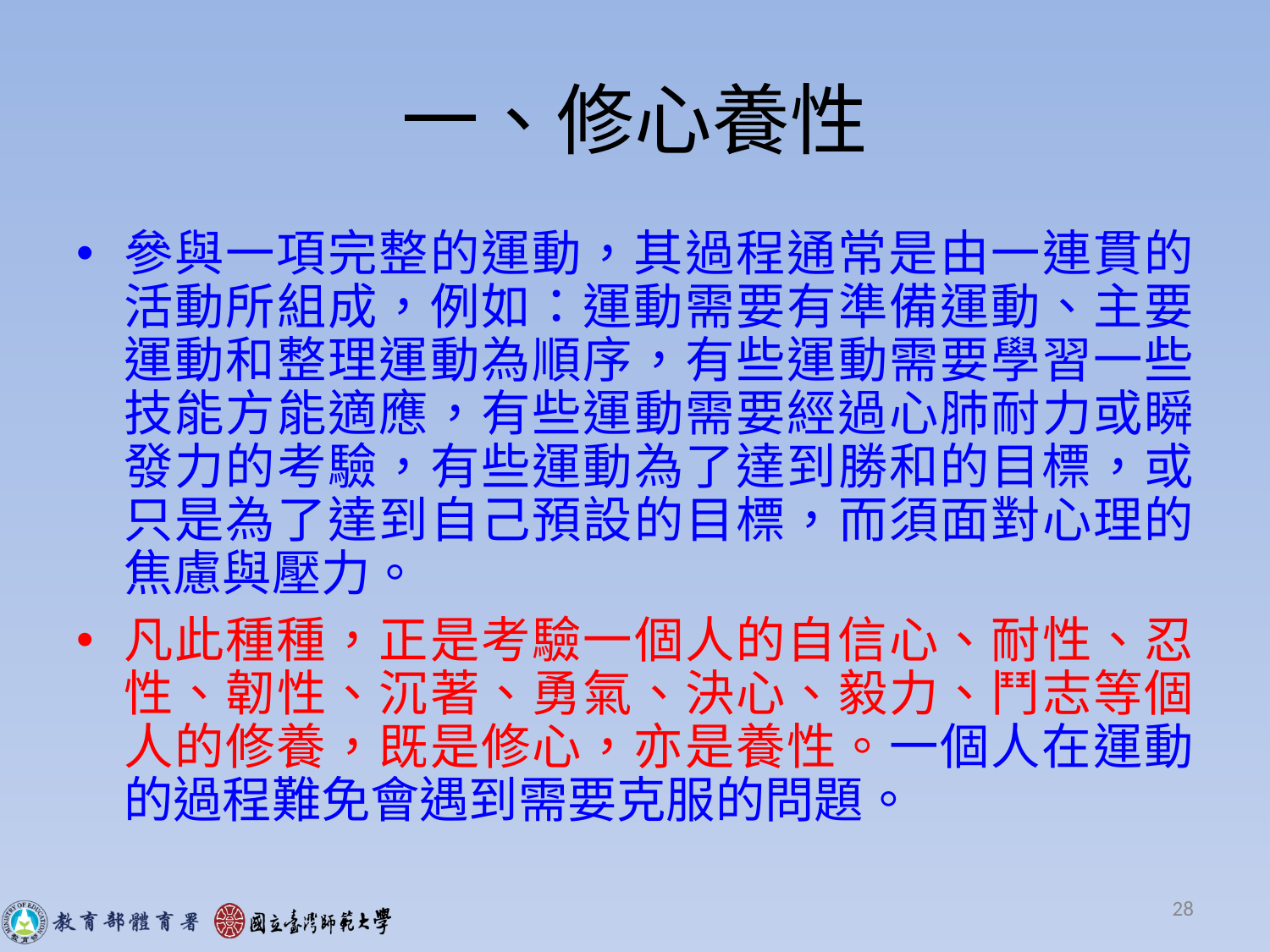

# 一、修心養性
參與一項完整的運動，其過程通常是由一連貫的活動所組成，例如：運動需要有準備運動、主要運動和整理運動為順序，有些運動需要學習一些技能方能適應，有些運動需要經過心肺耐力或瞬發力的考驗，有些運動為了達到勝和的目標，或只是為了達到自己預設的目標，而須面對心理的焦慮與壓力。
凡此種種，正是考驗一個人的自信心、耐性、忍性、韌性、沉著、勇氣、決心、毅力、鬥志等個人的修養，既是修心，亦是養性。一個人在運動的過程難免會遇到需要克服的問題。
28